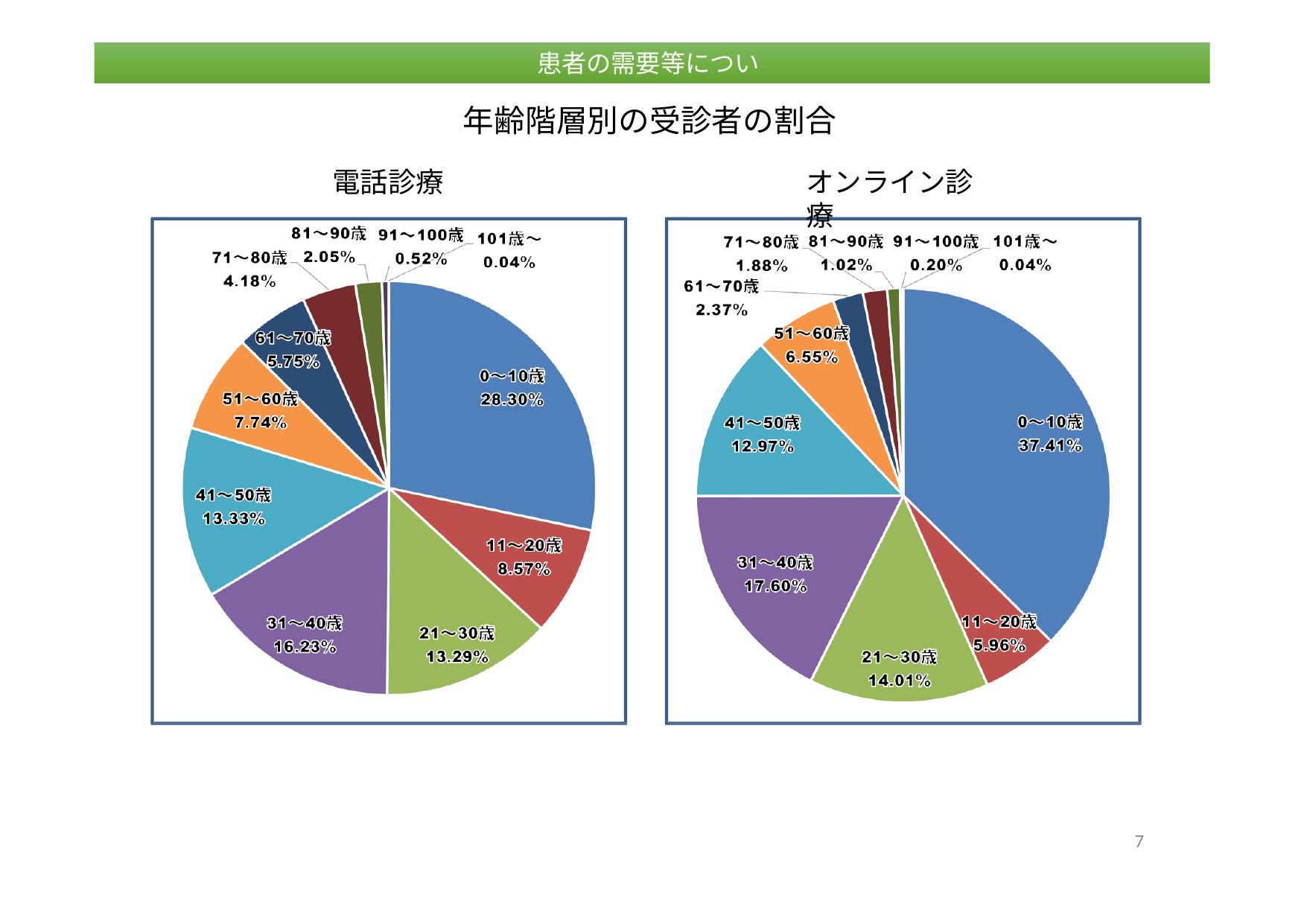

患者の需要等について
患者の需要等について
# 年齢階層別の受診者の割合
電話診療
オンライン診療

7